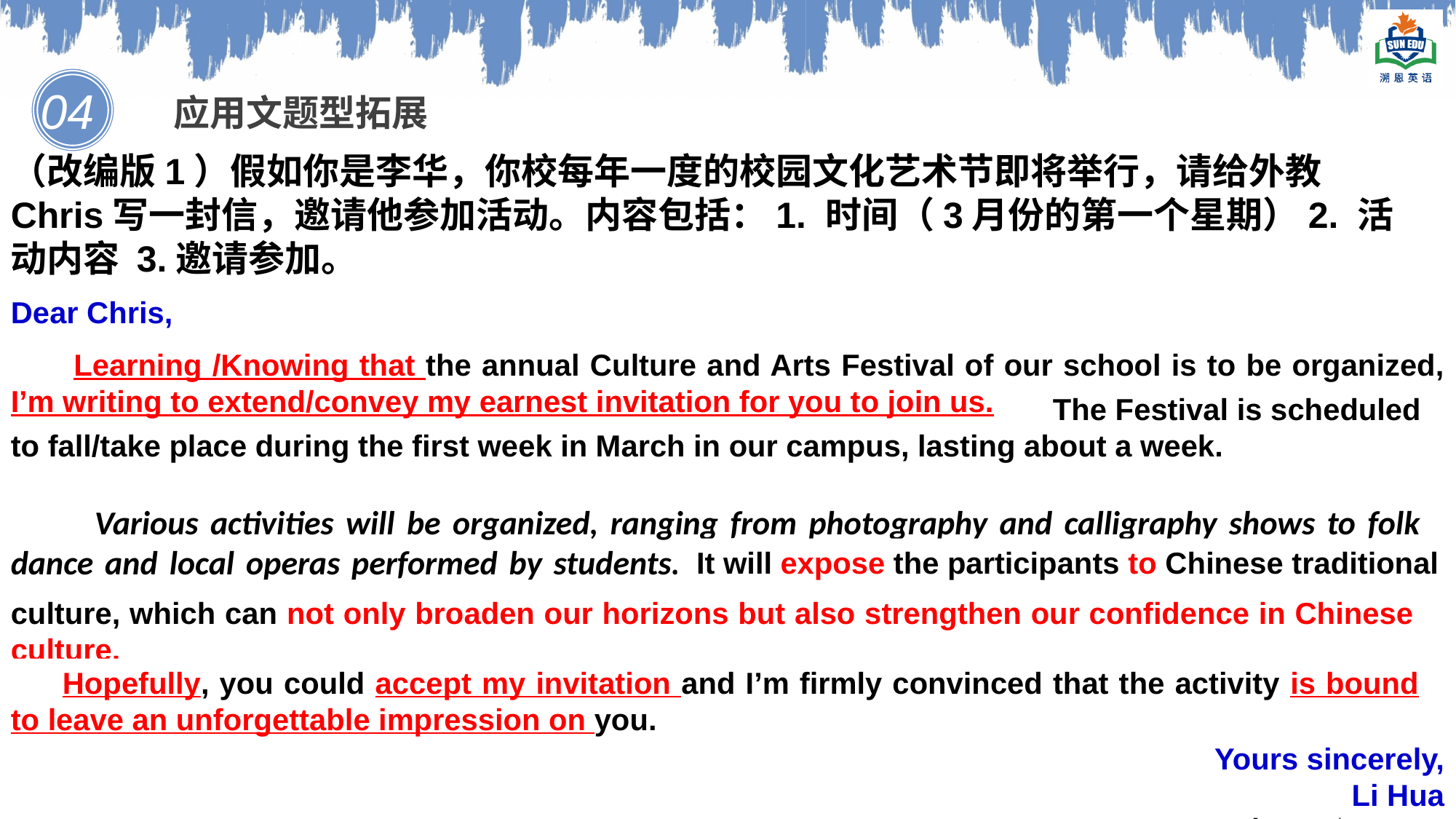

04
应用文题型拓展
（改编版1）假如你是李华，你校每年一度的校园文化艺术节即将举行，请给外教Chris写一封信，邀请他参加活动。内容包括：1. 时间（3月份的第一个星期）2. 活动内容 3.邀请参加。
Dear Chris,
Notice
       Aiming to gain a better acquaintance with /a deeper insight into Chinese traditional culture, the Culture and Arts Festival of our school is scheduled to fall /take place during the first week of March, lasting about a week.

       Various activities will be organized, ranging from photography and calligraphy shows to folk dance and local operas performed by students. Not only will this festival broaden our horizons but also strengthen our confidence in Chinese culture.

       Any student enthusiastic about Chinese culture is welcome. We’re firmly convinced that with your active involvement, the festival is bound to leave an unforgettable impression on you.
 Students’ Union
 February 10th, 2025
   Learning /Knowing that the annual Culture and Arts Festival of our school is to be organized, I’m writing to extend/convey my earnest invitation for you to join us.

                                                                                                                      The Festival is scheduled to fall/take place during the first week in March in our campus, lasting about a week.
 It will expose the participants to Chinese traditional
culture, which can not only broaden our horizons but also strengthen our confidence in Chinese culture.
     Hopefully, you could accept my invitation and I’m firmly convinced that the activity is bound to leave an unforgettable impression on you.
Yours sincerely,
Li Hua